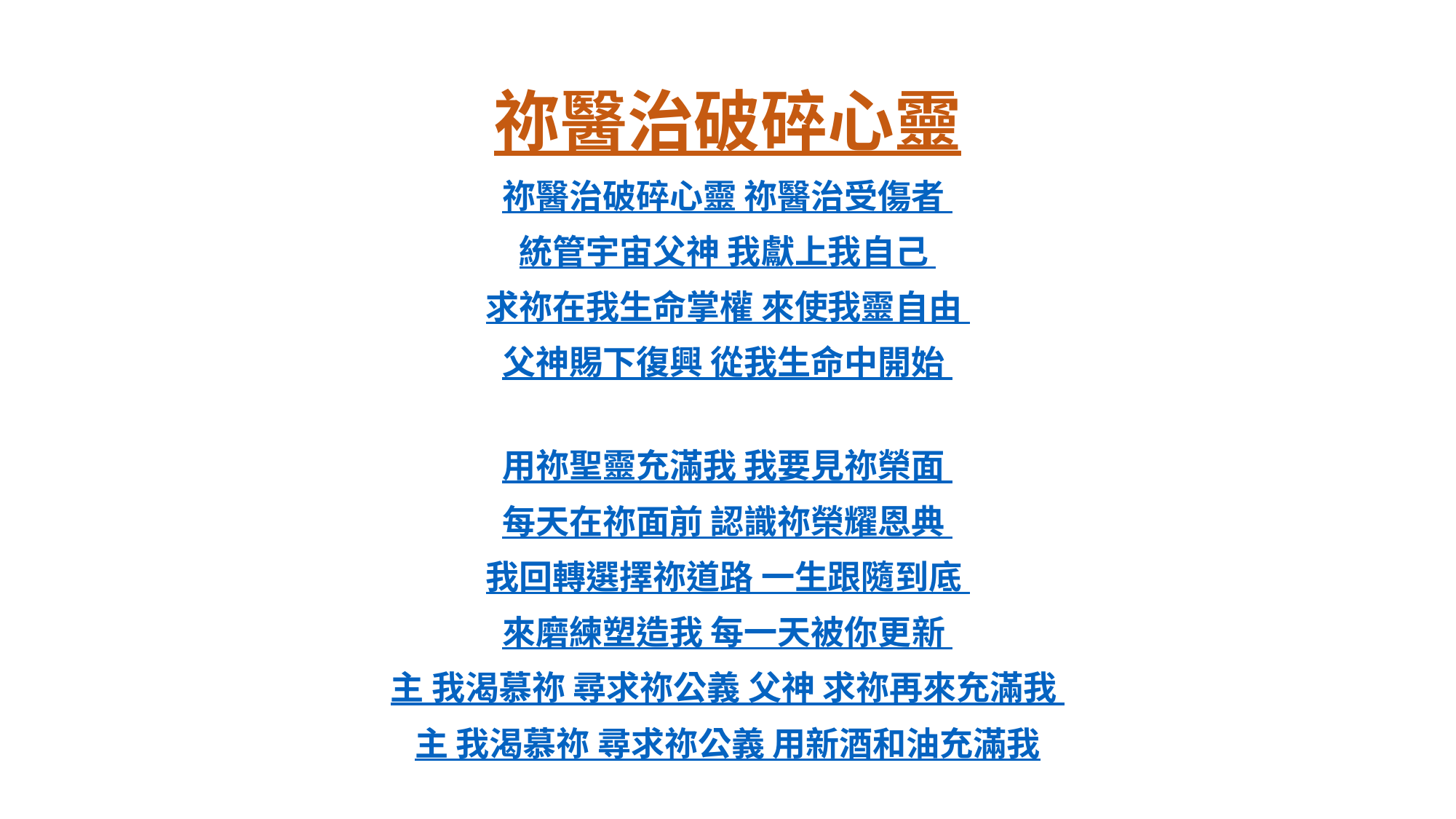

# 祢醫治破碎心靈
祢醫治破碎心靈 祢醫治受傷者
統管宇宙父神 我獻上我自己
求祢在我生命掌權 來使我靈自由
父神賜下復興 從我生命中開始

用祢聖靈充滿我 我要見祢榮面
每天在祢面前 認識祢榮耀恩典
我回轉選擇祢道路 一生跟隨到底
來磨練塑造我 每一天被你更新
主 我渴慕祢 尋求祢公義 父神 求祢再來充滿我
主 我渴慕祢 尋求祢公義 用新酒和油充滿我